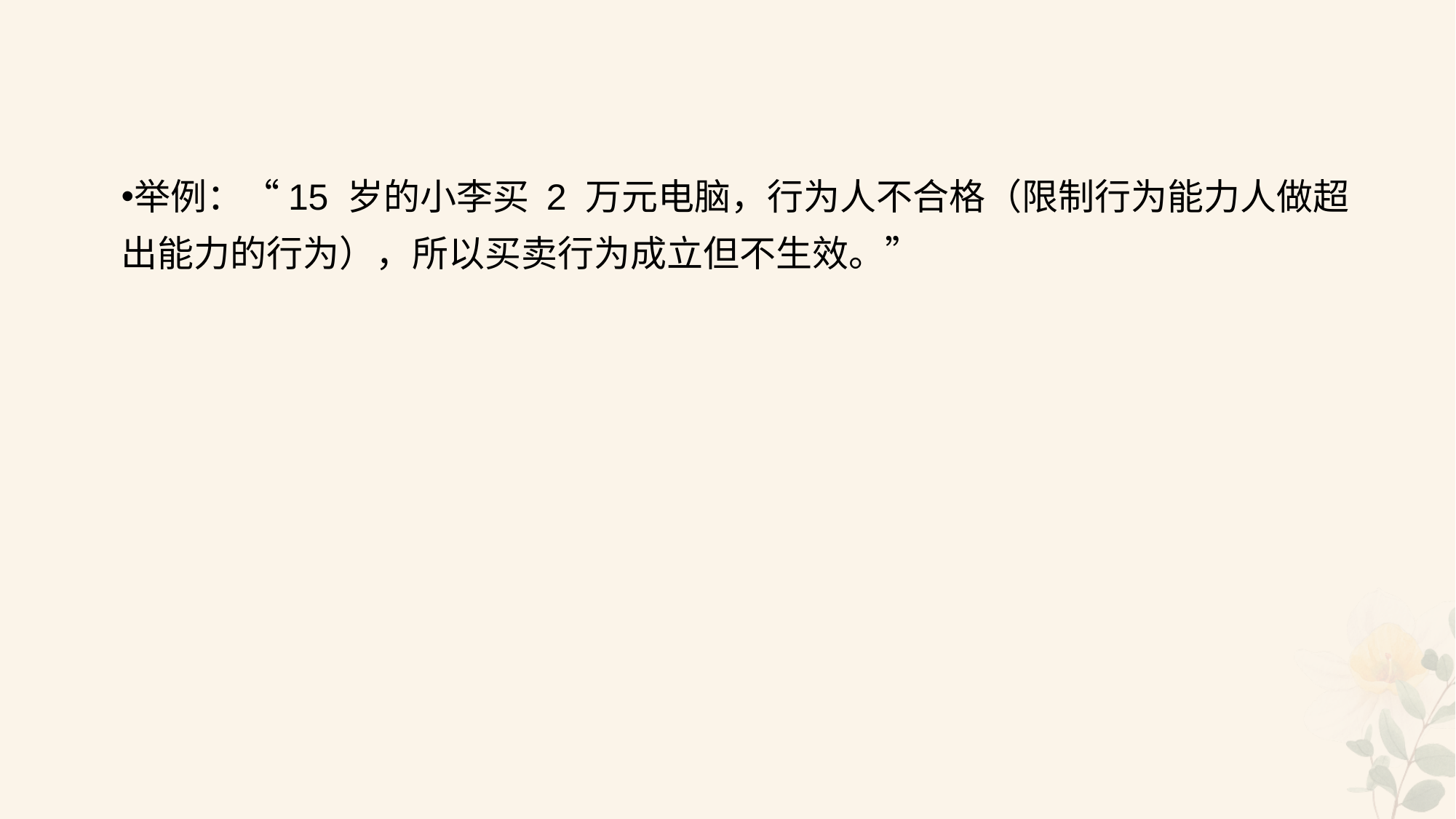

#
举例：“15 岁的小李买 2 万元电脑，行为人不合格（限制行为能力人做超出能力的行为），所以买卖行为成立但不生效。”